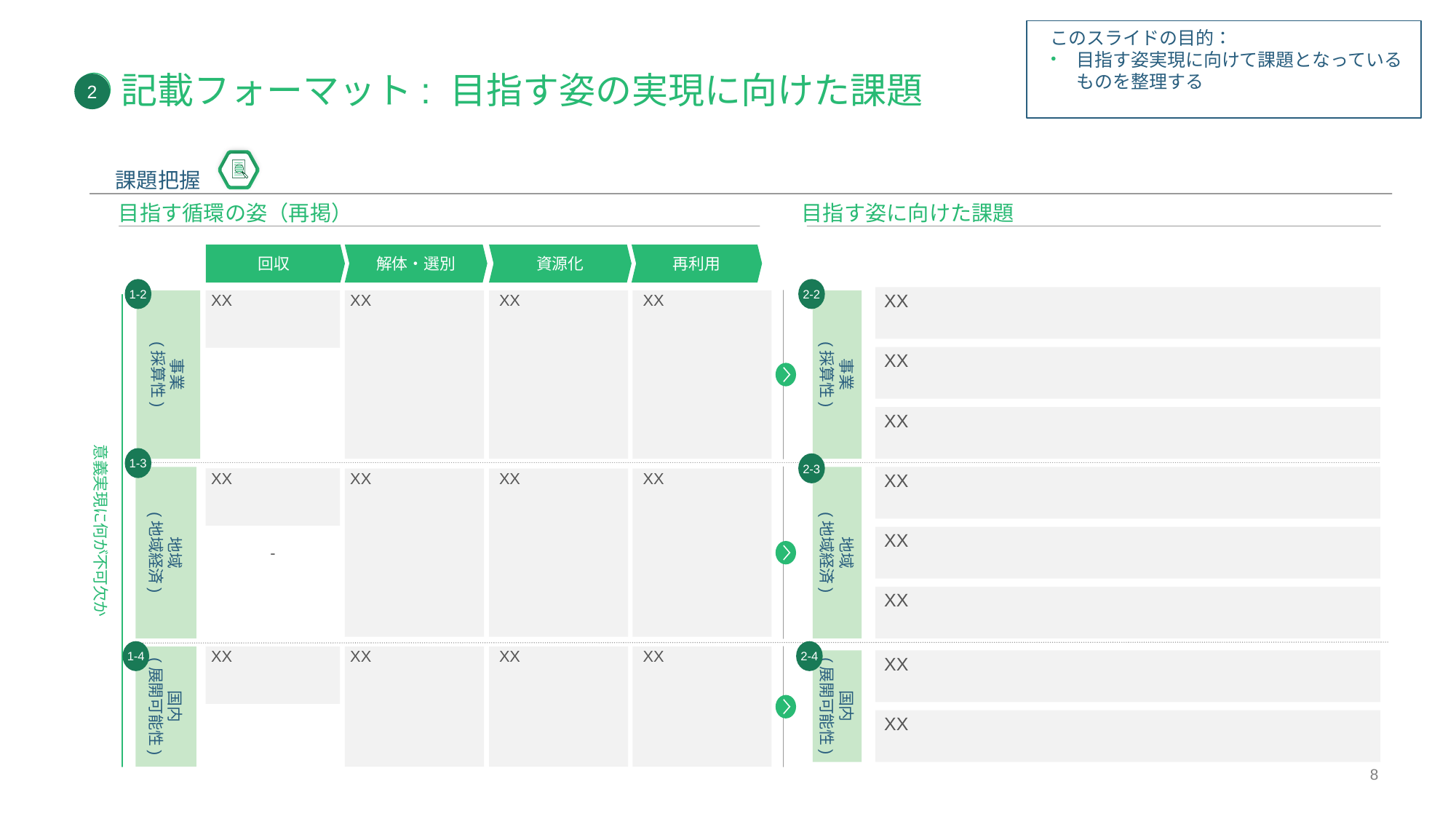

このスライドの目的：
目指す姿実現に向けて課題となっているものを整理する
# ①記載フォーマット: 目指す姿の実現に向けた課題
2

  課題把握
目指す循環の姿（再掲）
目指す姿に向けた課題
回収
解体・選別
資源化
再利用
-
1-2
2-2
XX
XX
XX
事業
(採算性)
XX

XX
事業
(採算性)
意義実現に何が不可欠か
XX

XX
1-3
2-3
-
地域
(地域経済)
-
地域
(地域経済)
XX
XX
XX
XX

XX

XX

XX
1-4
2-4
国内
(展開可能性)
XX

XX
XX
XX
-
国内
(展開可能性)
XX

XX